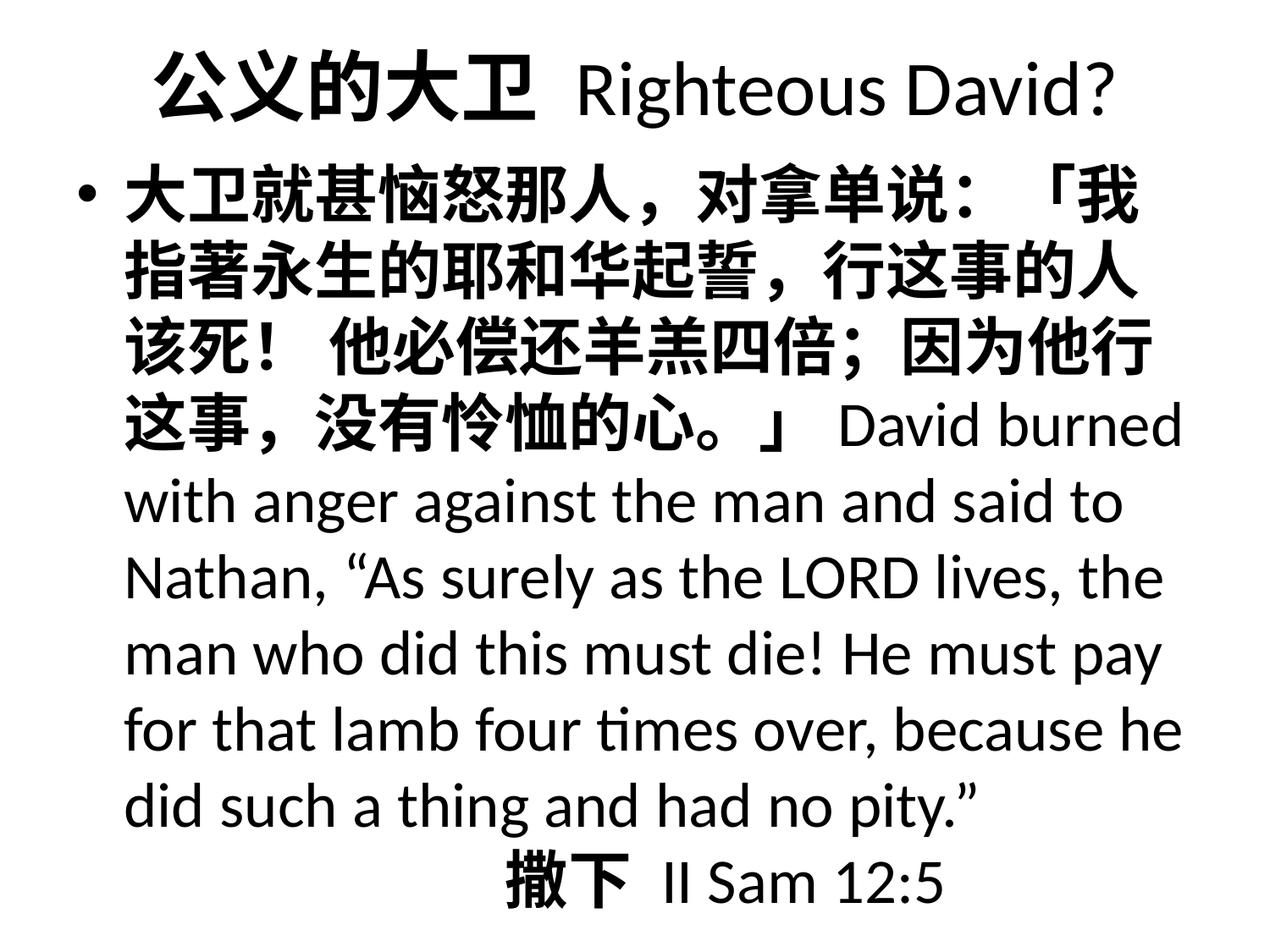

# 公义的大卫 Righteous David?
大卫就甚恼怒那人，对拿单说：「我指著永生的耶和华起誓，行这事的人该死！ 他必偿还羊羔四倍；因为他行这事，没有怜恤的心。」David burned with anger against the man and said to Nathan, “As surely as the LORD lives, the man who did this must die! He must pay for that lamb four times over, because he did such a thing and had no pity.” 					撒下 II Sam 12:5